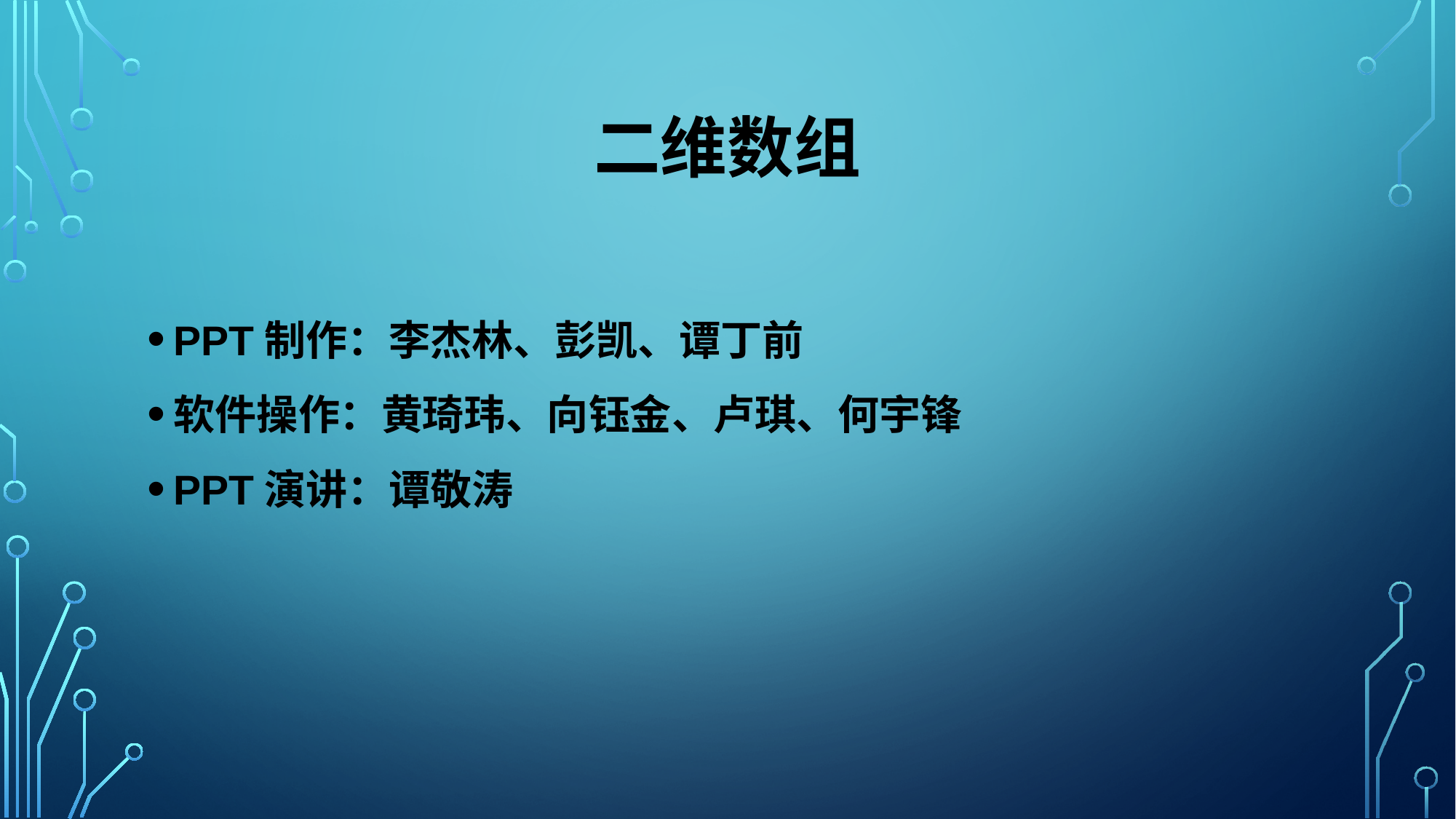

# 二维数组
PPT制作：李杰林、彭凯、谭丁前
软件操作：黄琦玮、向钰金、卢琪、何宇锋
PPT演讲：谭敬涛